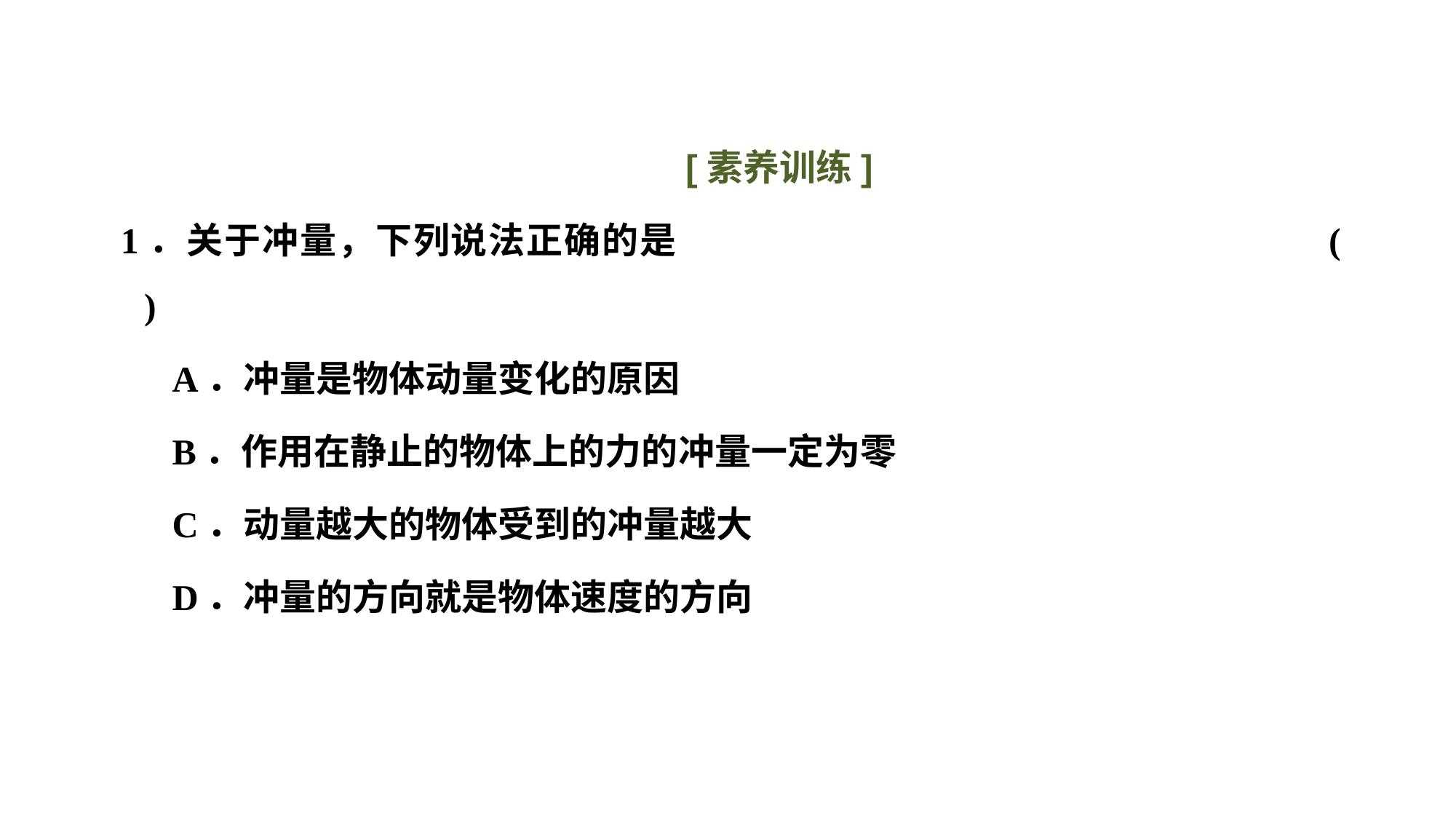

[素养训练]
1．关于冲量，下列说法正确的是						(　　)
A．冲量是物体动量变化的原因
B．作用在静止的物体上的力的冲量一定为零
C．动量越大的物体受到的冲量越大
D．冲量的方向就是物体速度的方向